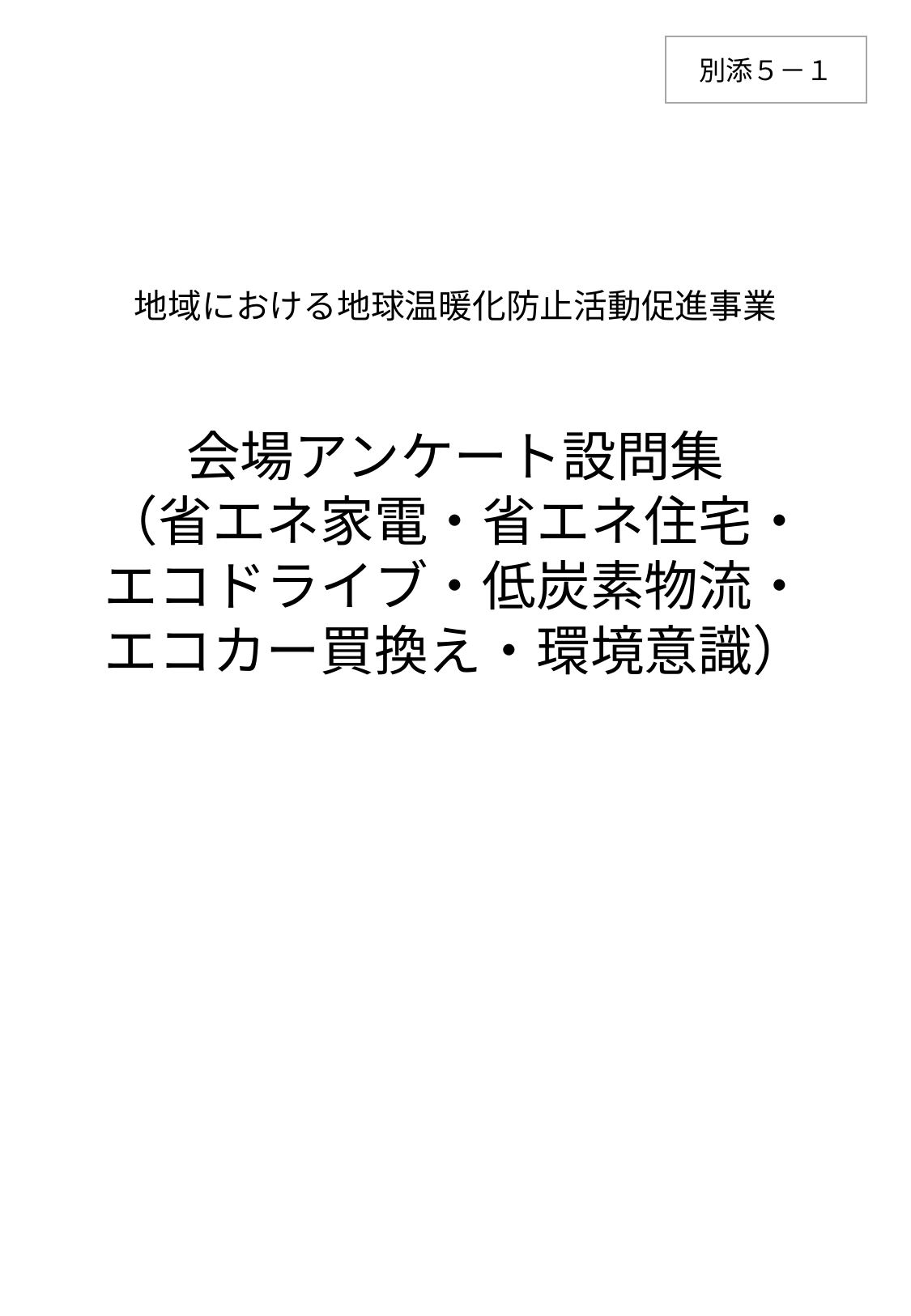

別添５－１
地域における地球温暖化防止活動促進事業
会場アンケート設問集
（省エネ家電・省エネ住宅・
エコドライブ・低炭素物流・
エコカー買換え・環境意識）